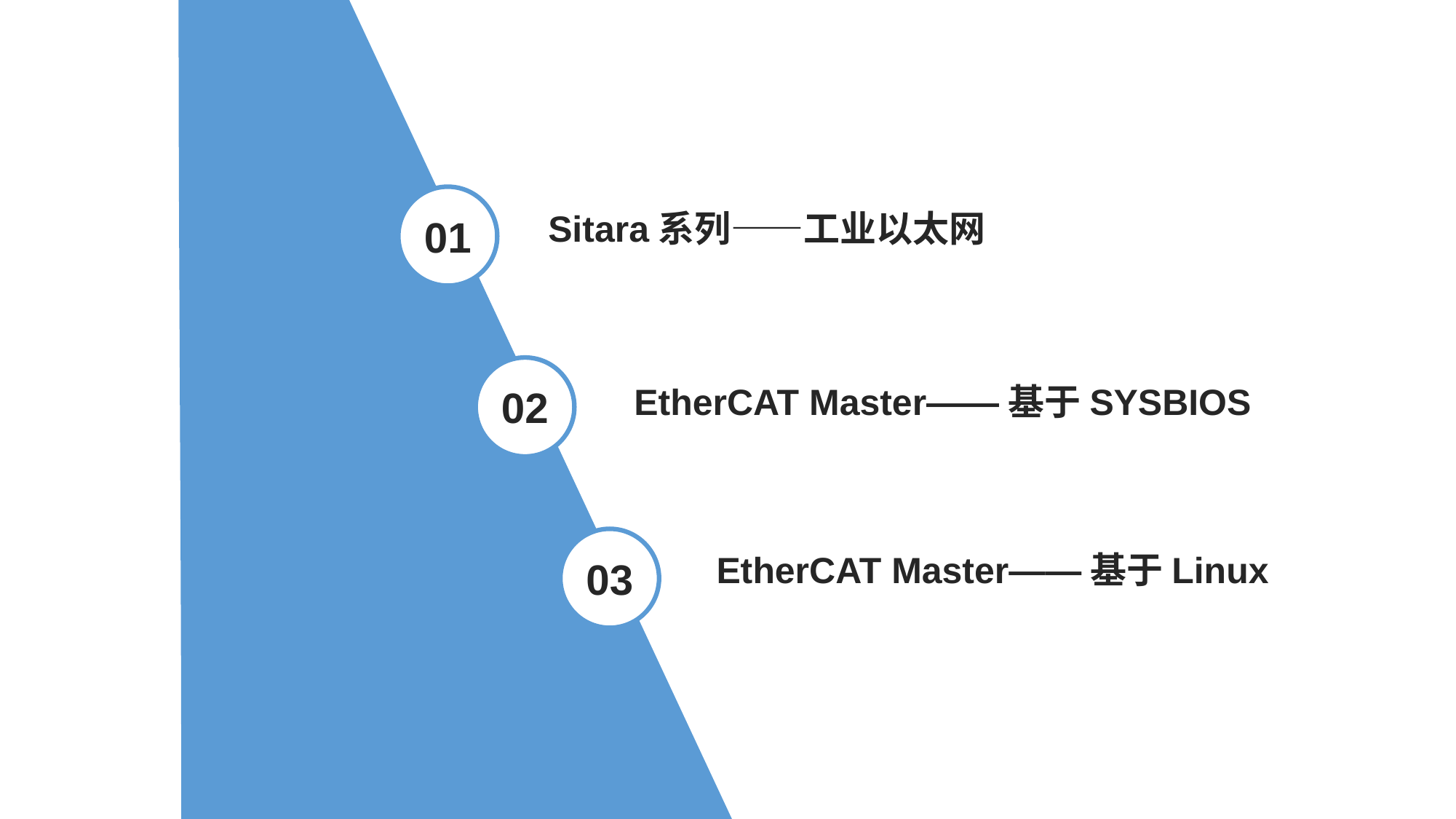

01
Sitara系列——工业以太网

02
EtherCAT Master——基于SYSBIOS

03
EtherCAT Master——基于Linux